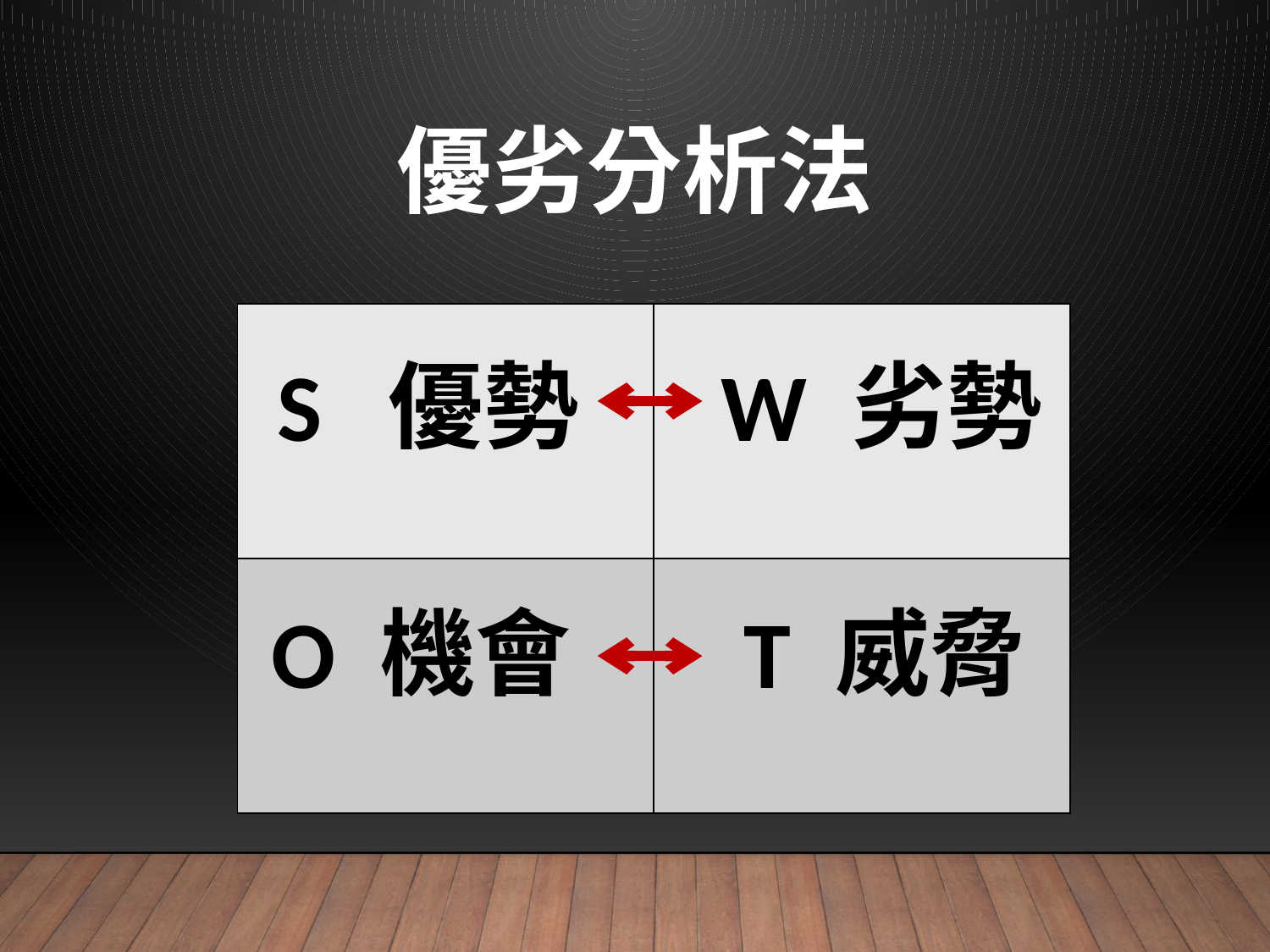

優劣分析法
|  |  |
| --- | --- |
|  |  |
S  優勢
W 劣勢

O 機會
T 威脅